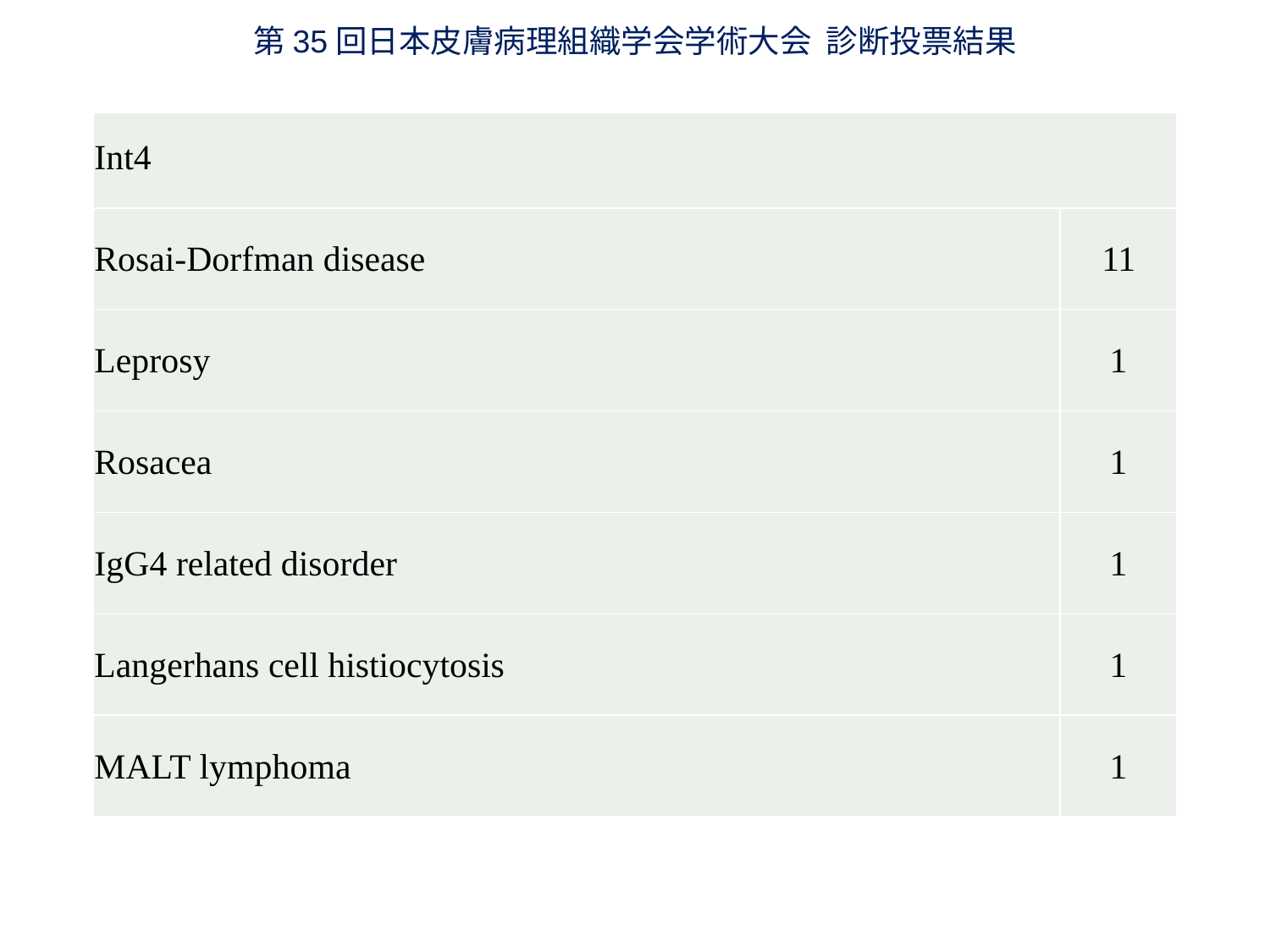

第35回日本皮膚病理組織学会学術大会  診断投票結果
| Int4 |  |
| --- | --- |
| Rosai-Dorfman disease | 11 |
| Leprosy | 1 |
| Rosacea | 1 |
| IgG4 related disorder | 1 |
| Langerhans cell histiocytosis | 1 |
| MALT lymphoma | 1 |